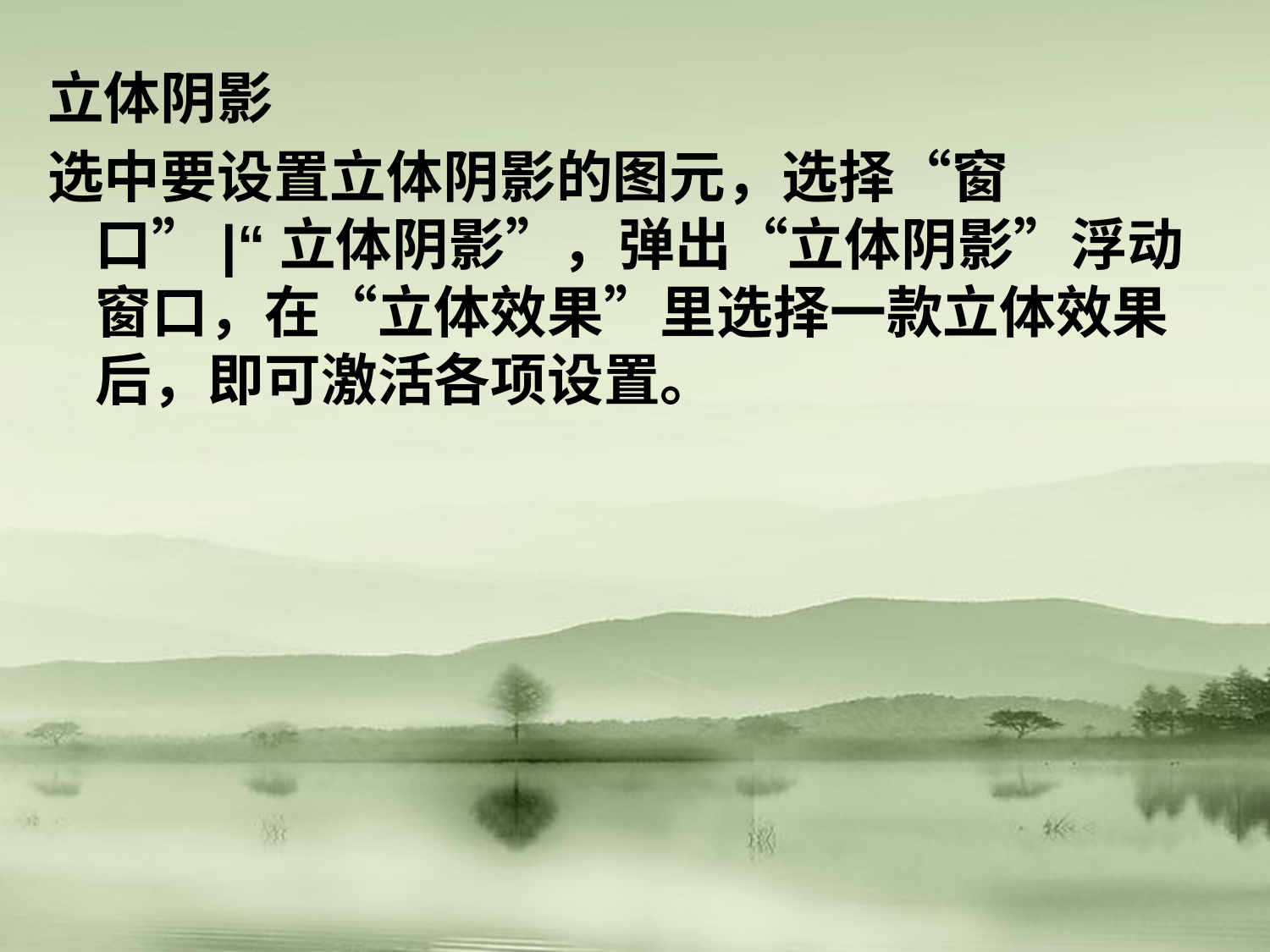

立体阴影
选中要设置立体阴影的图元，选择“窗口”|“立体阴影”，弹出“立体阴影”浮动窗口，在“立体效果”里选择一款立体效果后，即可激活各项设置。